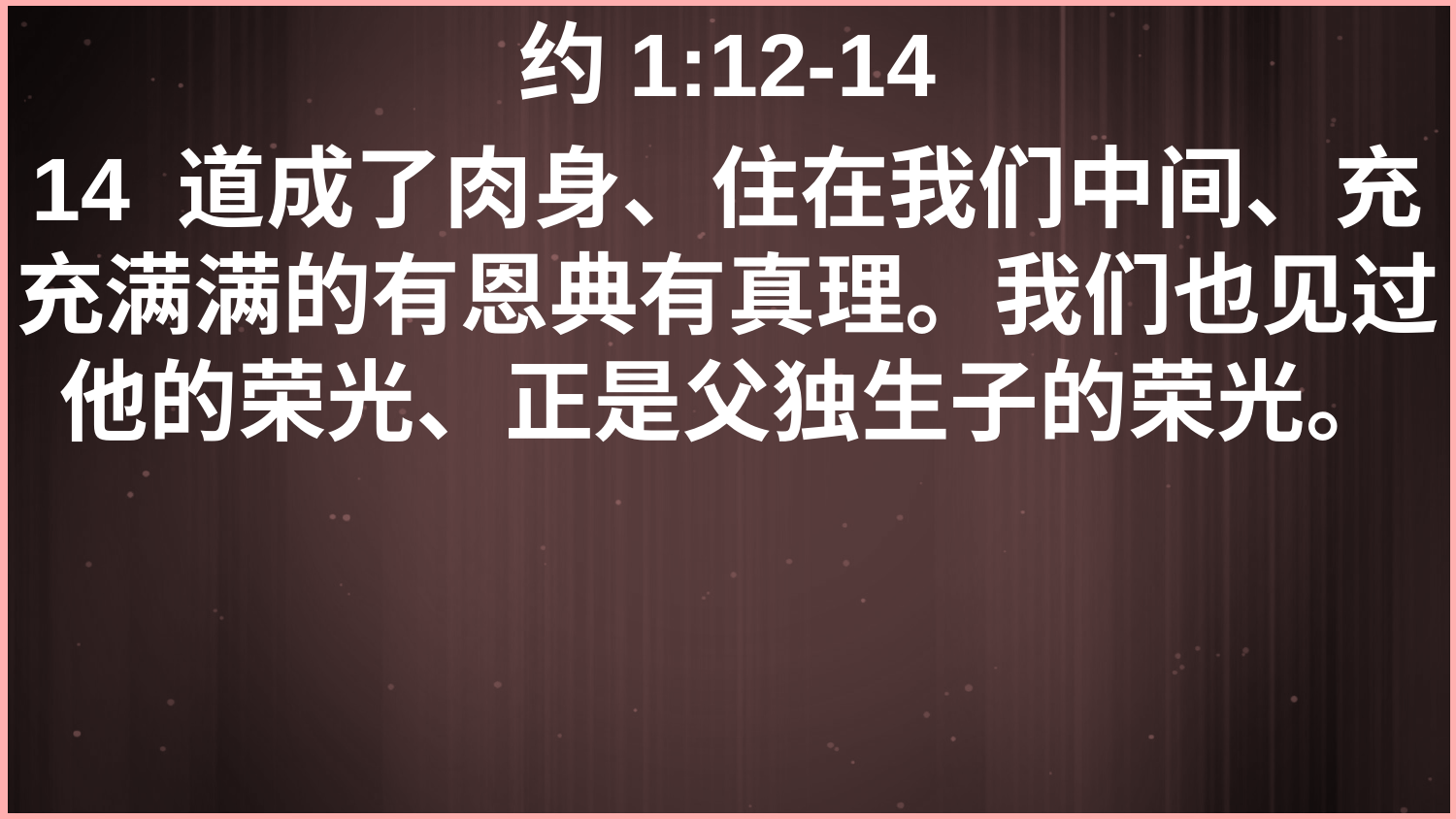

约1:12-14
14 道成了肉身、住在我们中间、充充满满的有恩典有真理。我们也见过他的荣光、正是父独生子的荣光。